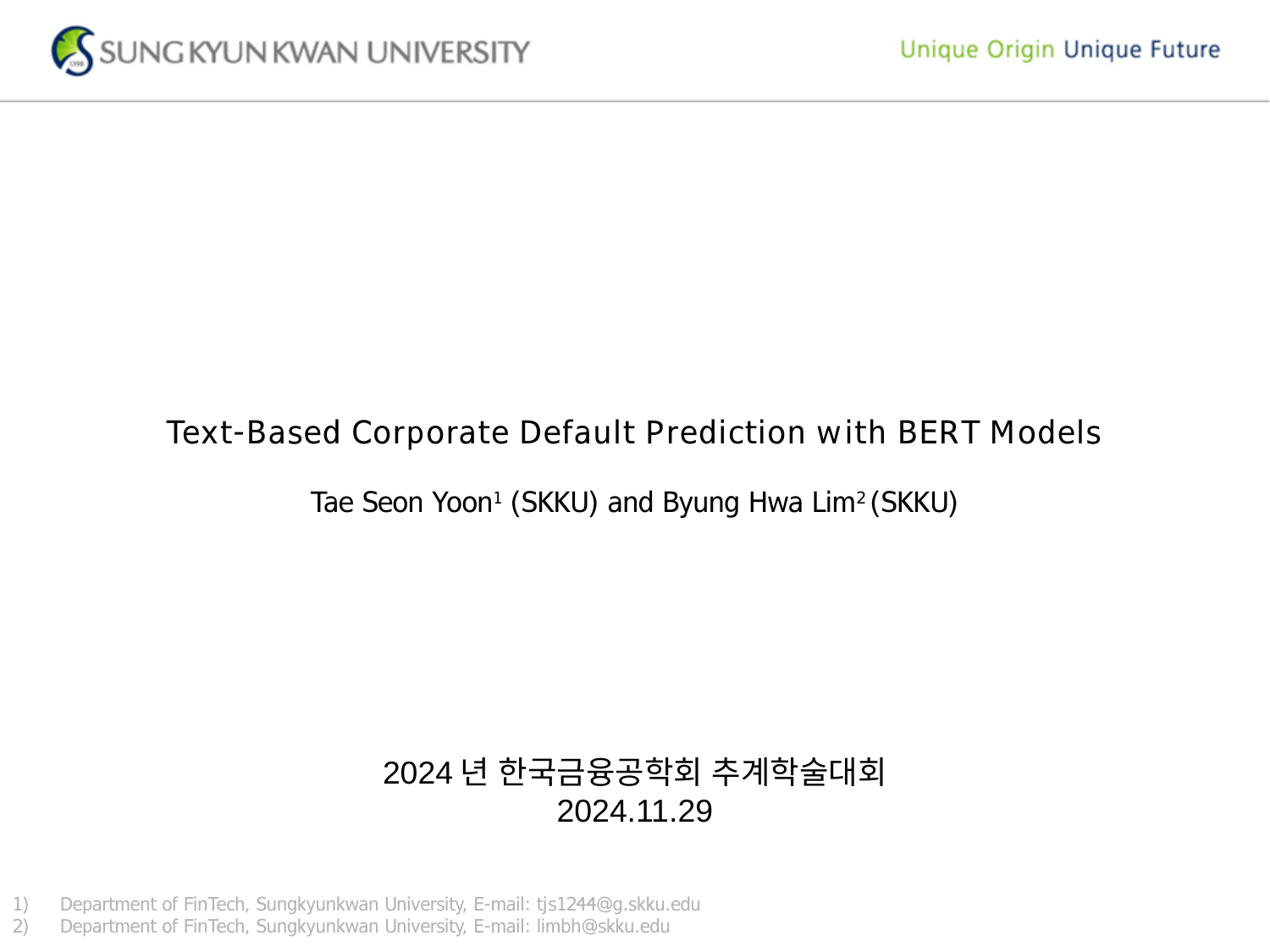

Text-Based Corporate Default Prediction with BERT Models

Tae Seon Yoon1 (SKKU) and Byung Hwa Lim2 (SKKU)
2024년 한국금융공학회 추계학술대회 2024.11.29
Department of FinTech, Sungkyunkwan University, E-mail: tjs1244@g.skku.edu
Department of FinTech, Sungkyunkwan University, E-mail: limbh@skku.edu